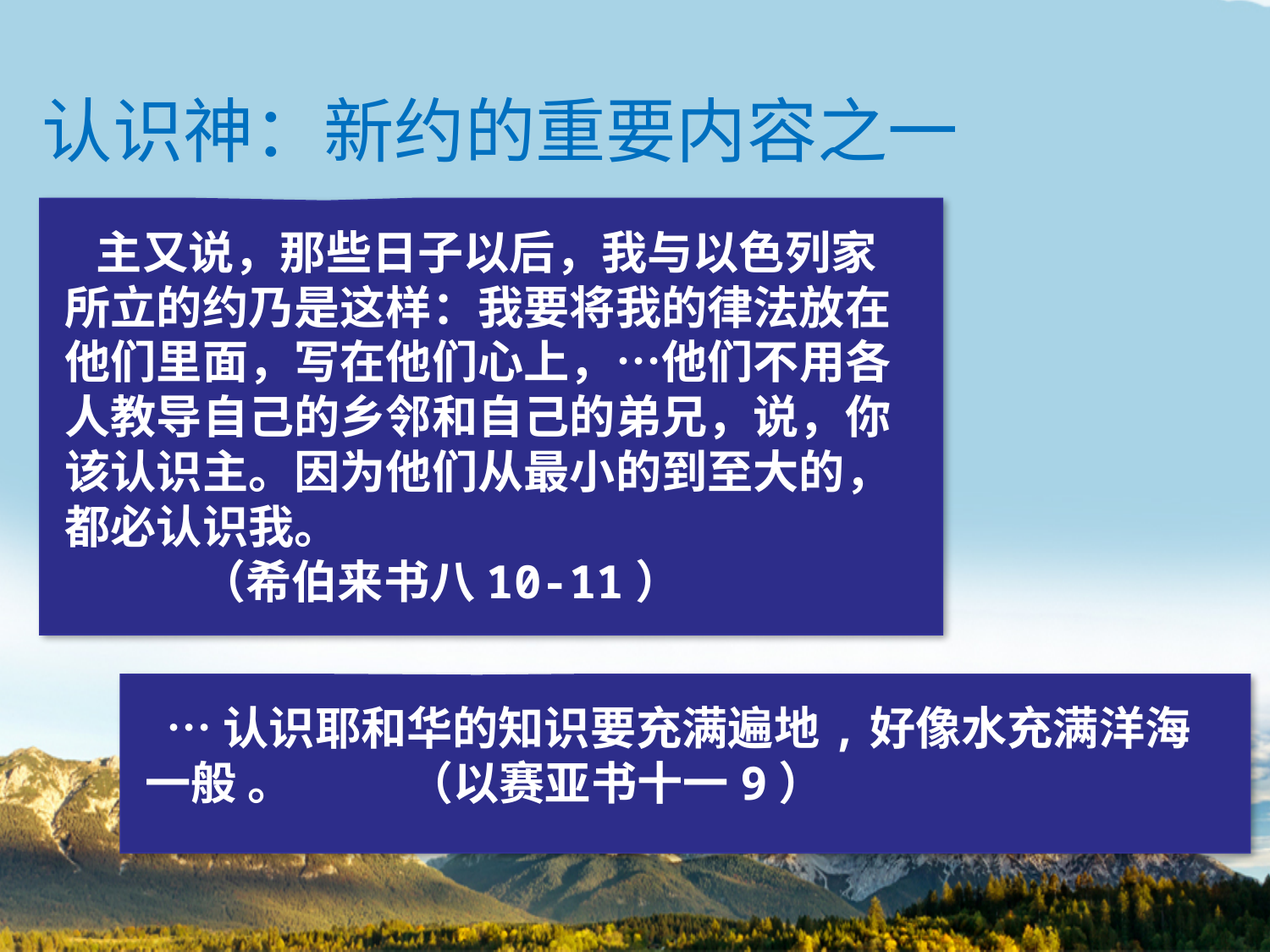

认识神：新约的重要内容之一
  主又说，那些日子以后，我与以色列家所立的约乃是这样：我要将我的律法放在他们里面，写在他们心上，…他们不用各人教导自己的乡邻和自己的弟兄，说，你该认识主。因为他们从最小的到至大的，都必认识我。
            （希伯来书八10-11）
  …认识耶和华的知识要充满遍地,好像水充满洋海一般 。           （以赛亚书十一9）